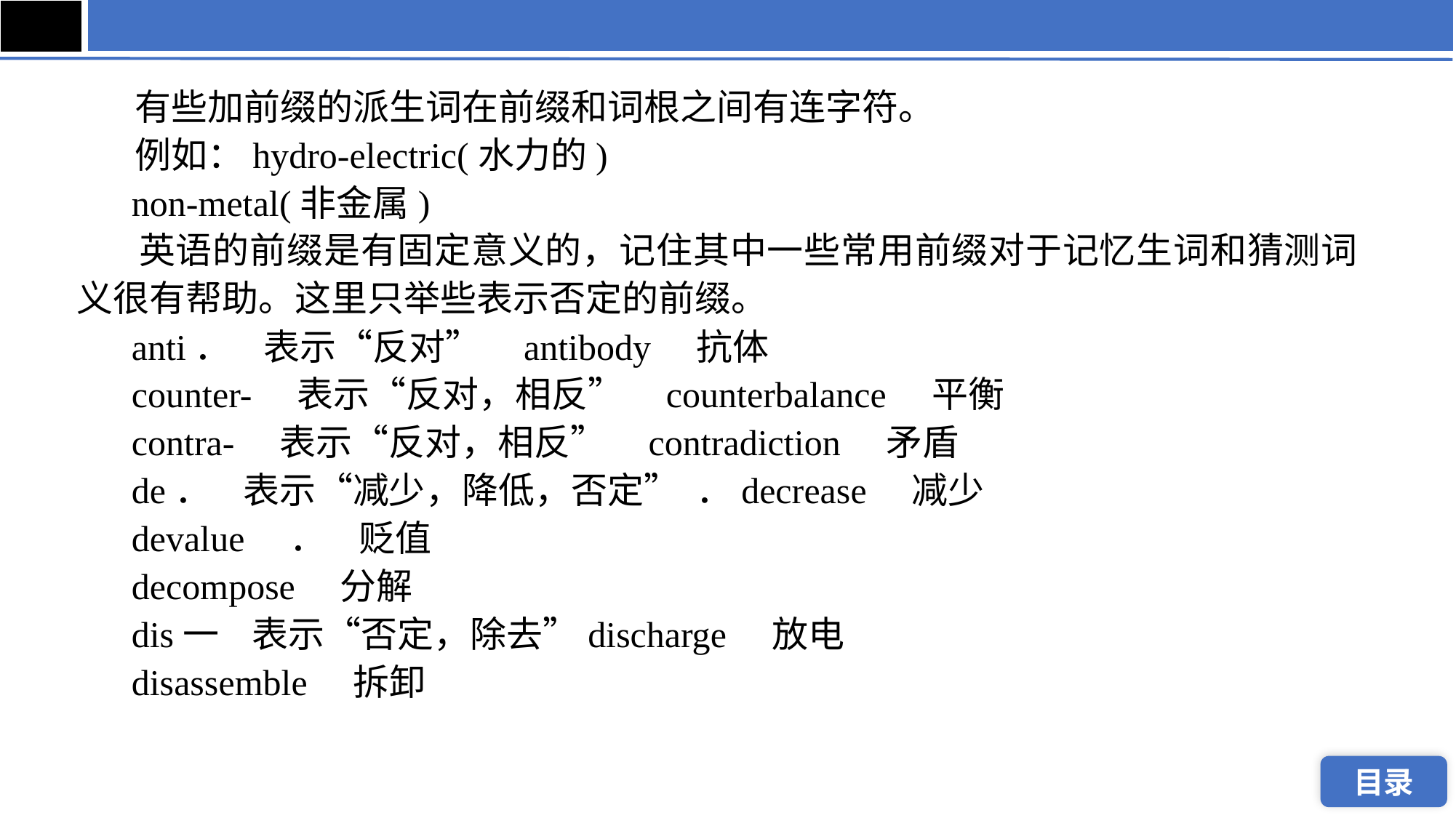

有些加前缀的派生词在前缀和词根之间有连字符。
      例如：hydro-electric(水力的)
      non-metal(非金属)
      英语的前缀是有固定意义的，记住其中一些常用前缀对于记忆生词和猜测词义很有帮助。这里只举些表示否定的前缀。
      anti．    表示“反对”    antibody    抗体
      counter-    表示“反对，相反”    counterbalance    平衡
      contra-    表示“反对，相反”    contradiction    矛盾
      de．    表示“减少，降低，否定”  ．decrease    减少
      devalue    ．    贬值
      decompose    分解
      dis一    表示“否定，除去”discharge    放电
      disassemble    拆卸